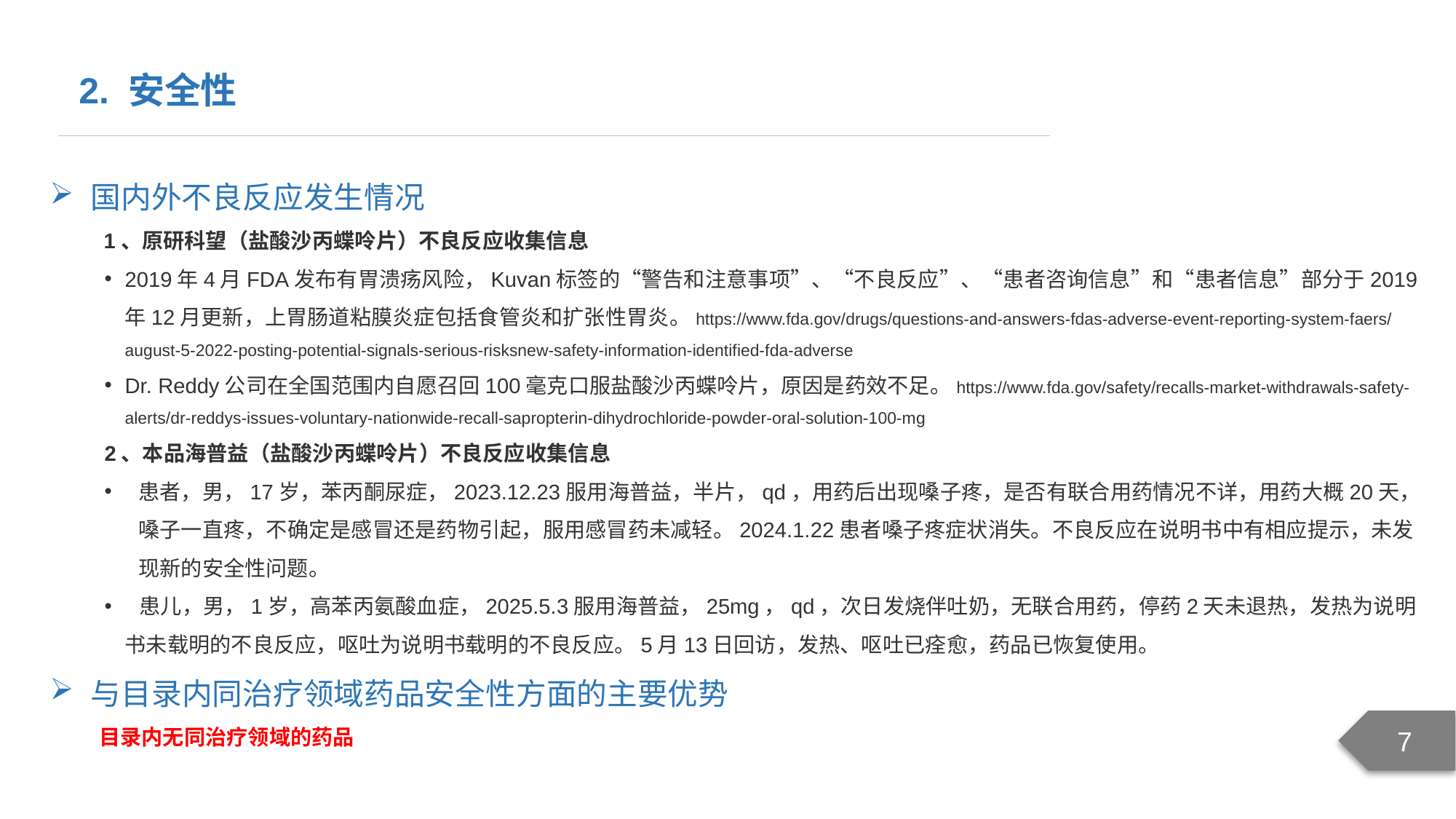

2. 安全性
国内外不良反应发生情况
         1、原研科望（盐酸沙丙蝶呤片）不良反应收集信息
2019年4月FDA发布有胃溃疡风险，Kuvan标签的“警告和注意事项”、“不良反应”、“患者咨询信息”和“患者信息”部分于2019年12月更新，上胃肠道粘膜炎症包括食管炎和扩张性胃炎。https://www.fda.gov/drugs/questions-and-answers-fdas-adverse-event-reporting-system-faers/august-5-2022-posting-potential-signals-serious-risksnew-safety-information-identified-fda-adverse
Dr. Reddy公司在全国范围内自愿召回100毫克口服盐酸沙丙蝶呤片，原因是药效不足。https://www.fda.gov/safety/recalls-market-withdrawals-safety-alerts/dr-reddys-issues-voluntary-nationwide-recall-sapropterin-dihydrochloride-powder-oral-solution-100-mg
2、本品海普益（盐酸沙丙蝶呤片）不良反应收集信息
患者，男，17岁，苯丙酮尿症，2023.12.23服用海普益，半片，qd，用药后出现嗓子疼，是否有联合用药情况不详，用药大概20天，嗓子一直疼，不确定是感冒还是药物引起，服用感冒药未减轻。2024.1.22患者嗓子疼症状消失。不良反应在说明书中有相应提示，未发现新的安全性问题。
  患儿，男，1岁，高苯丙氨酸血症，2025.5.3服用海普益，25mg，qd，次日发烧伴吐奶，无联合用药，停药2天未退热，发热为说明书未载明的不良反应，呕吐为说明书载明的不良反应。5月13日回访，发热、呕吐已痊愈，药品已恢复使用。
与目录内同治疗领域药品安全性方面的主要优势
         目录内无同治疗领域的药品